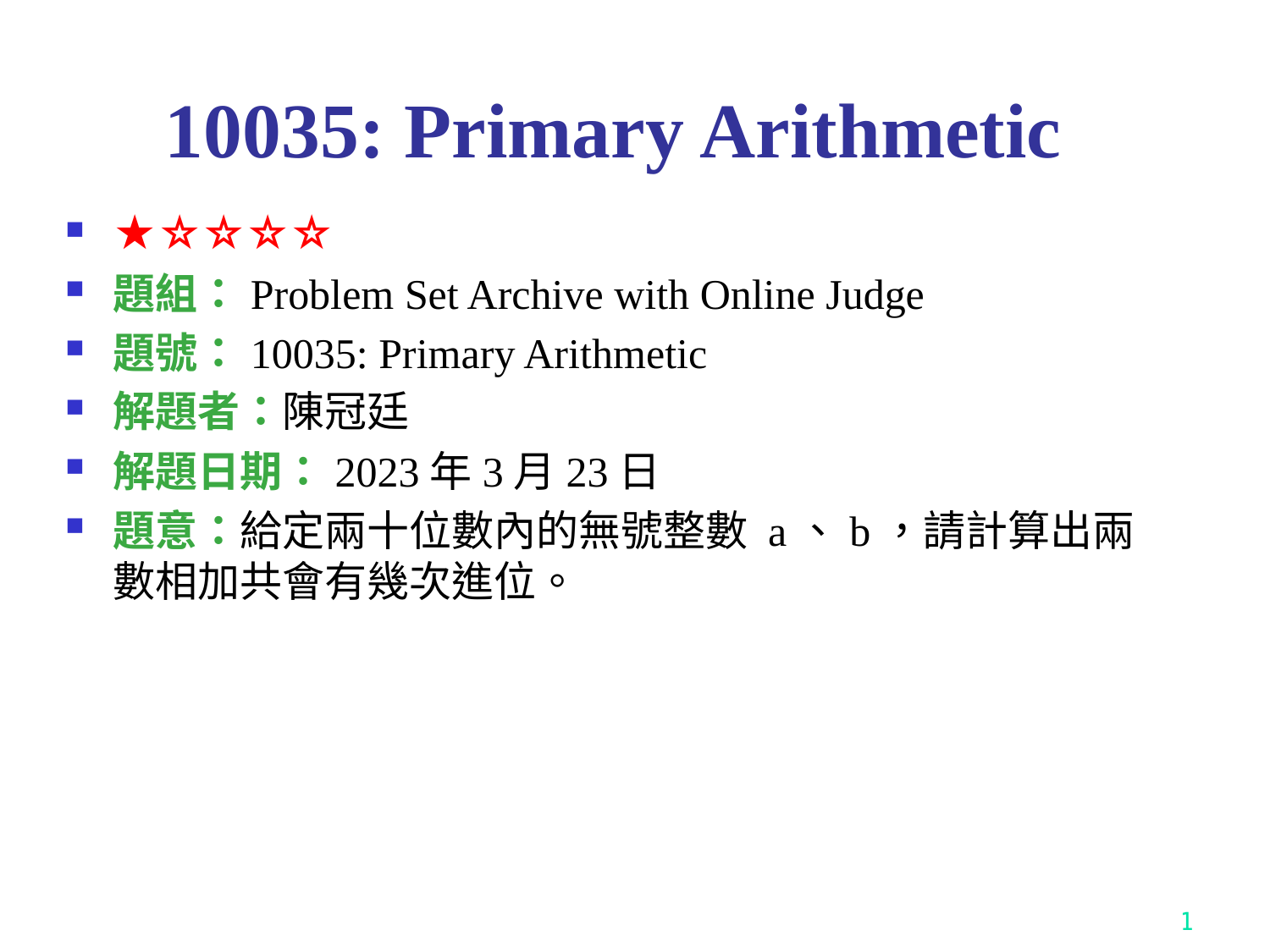

# 10035: Primary Arithmetic
★☆☆☆☆
題組：Problem Set Archive with Online Judge
題號：10035: Primary Arithmetic
解題者：陳冠廷
解題日期：2023年3月23日
題意：給定兩十位數內的無號整數 a、b，請計算出兩數相加共會有幾次進位。
1